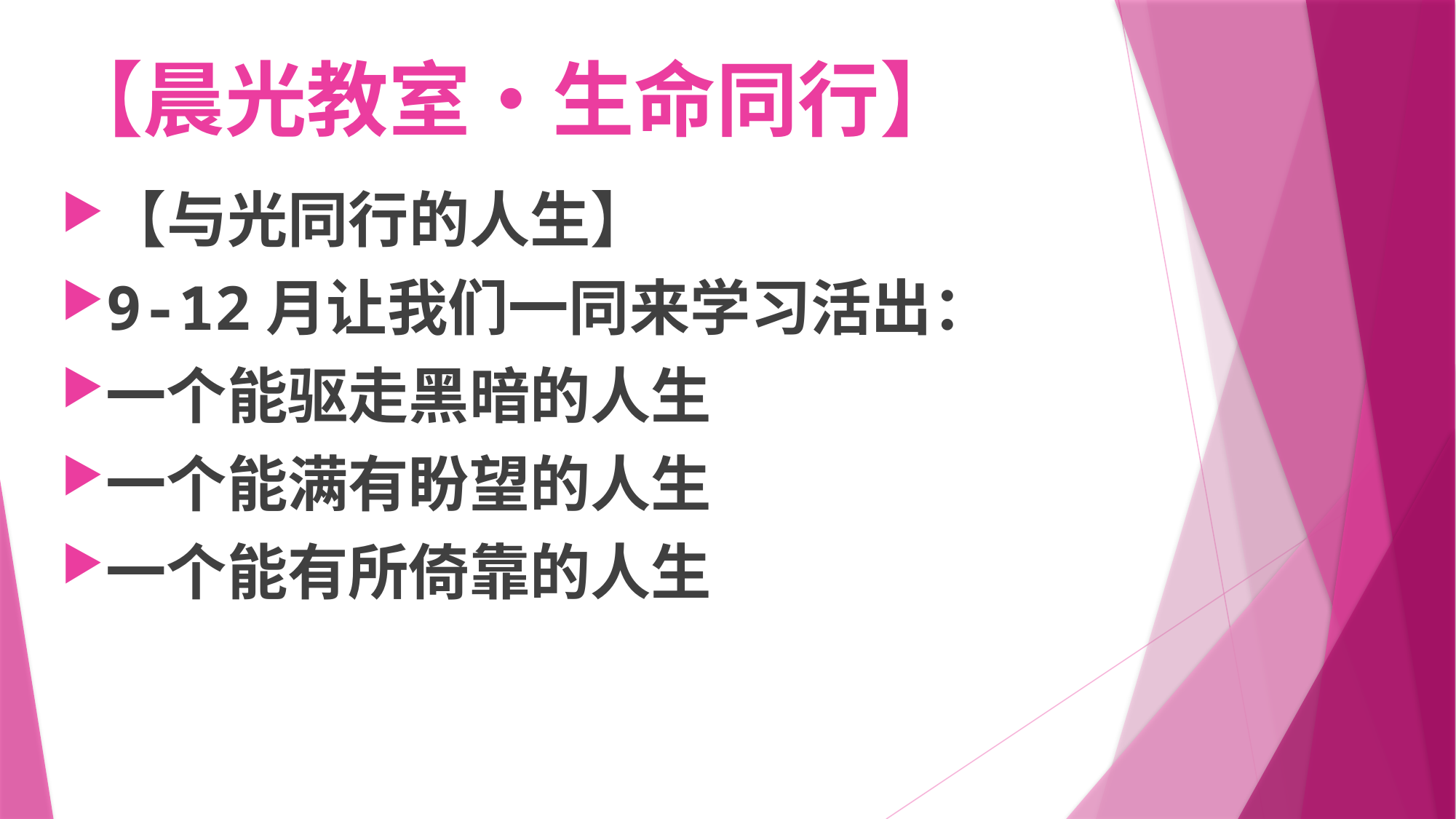

# 【晨光教室•生命同行】
【与光同行的人生】
9-12月让我们一同来学习活出：
一个能驱走黑暗的人生
一个能满有盼望的人生
一个能有所倚靠的人生